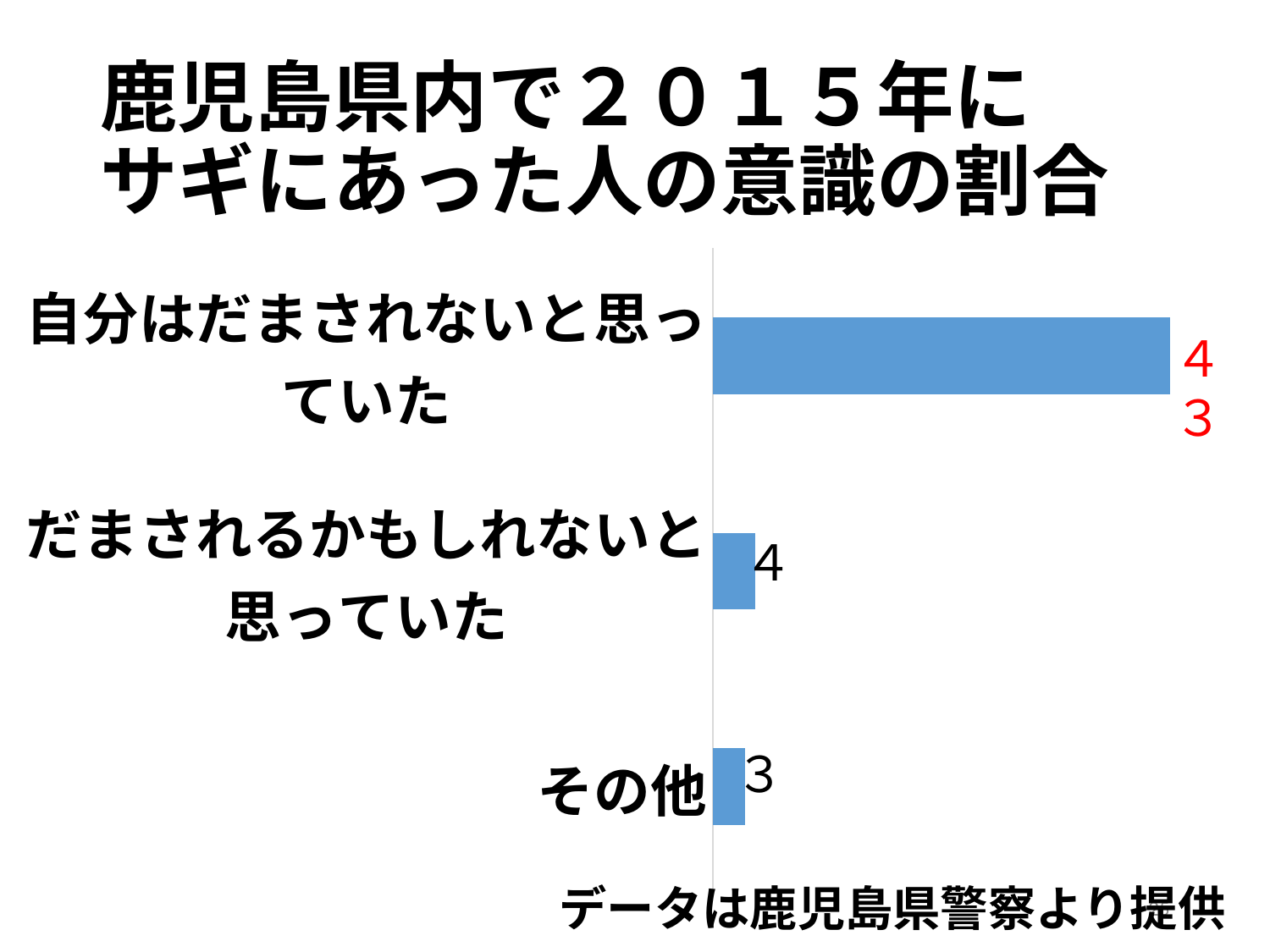

# 鹿児島県内で２０１５年に サギにあった人の意識の割合

### Chart

| Category | 系列 1 |
|---|---|
| その他 | 3.0 |
| だまされるかもしれないと思っていた | 4.0 |
| 自分はだまされないと思っていた | 43.0 |
４３
データは鹿児島県警察より提供
25